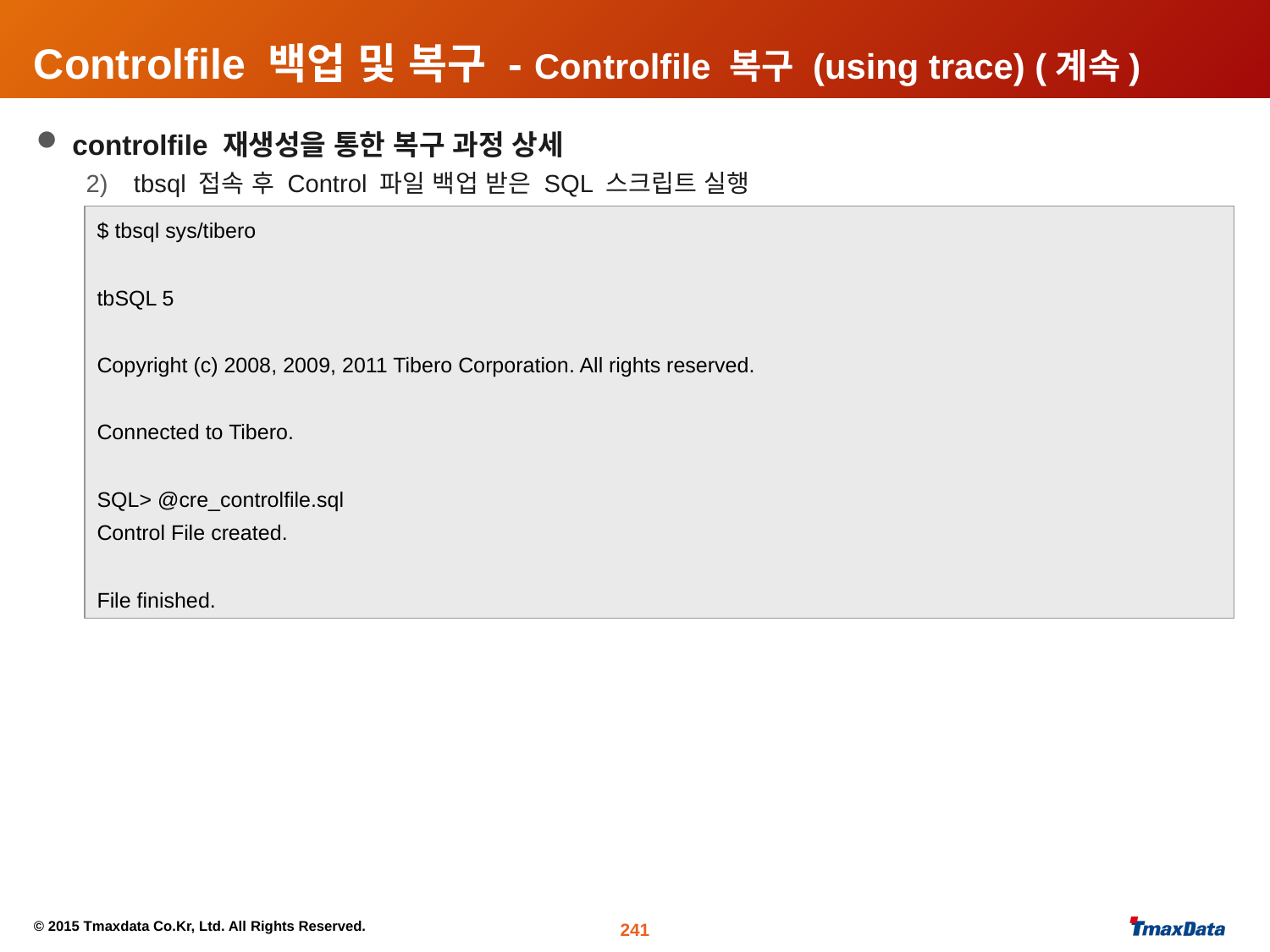

# Controlfile 백업 및 복구 - Controlfile 복구 (using trace) (계속)
 controlfile 재생성을 통한 복구 과정 상세
tbsql 접속 후 Control 파일 백업 받은 SQL 스크립트 실행

$ tbsql sys/tibero

tbSQL 5

Copyright (c) 2008, 2009, 2011 Tibero Corporation. All rights reserved.

Connected to Tibero.

SQL> @cre_controlfile.sql
Control File created.

File finished.